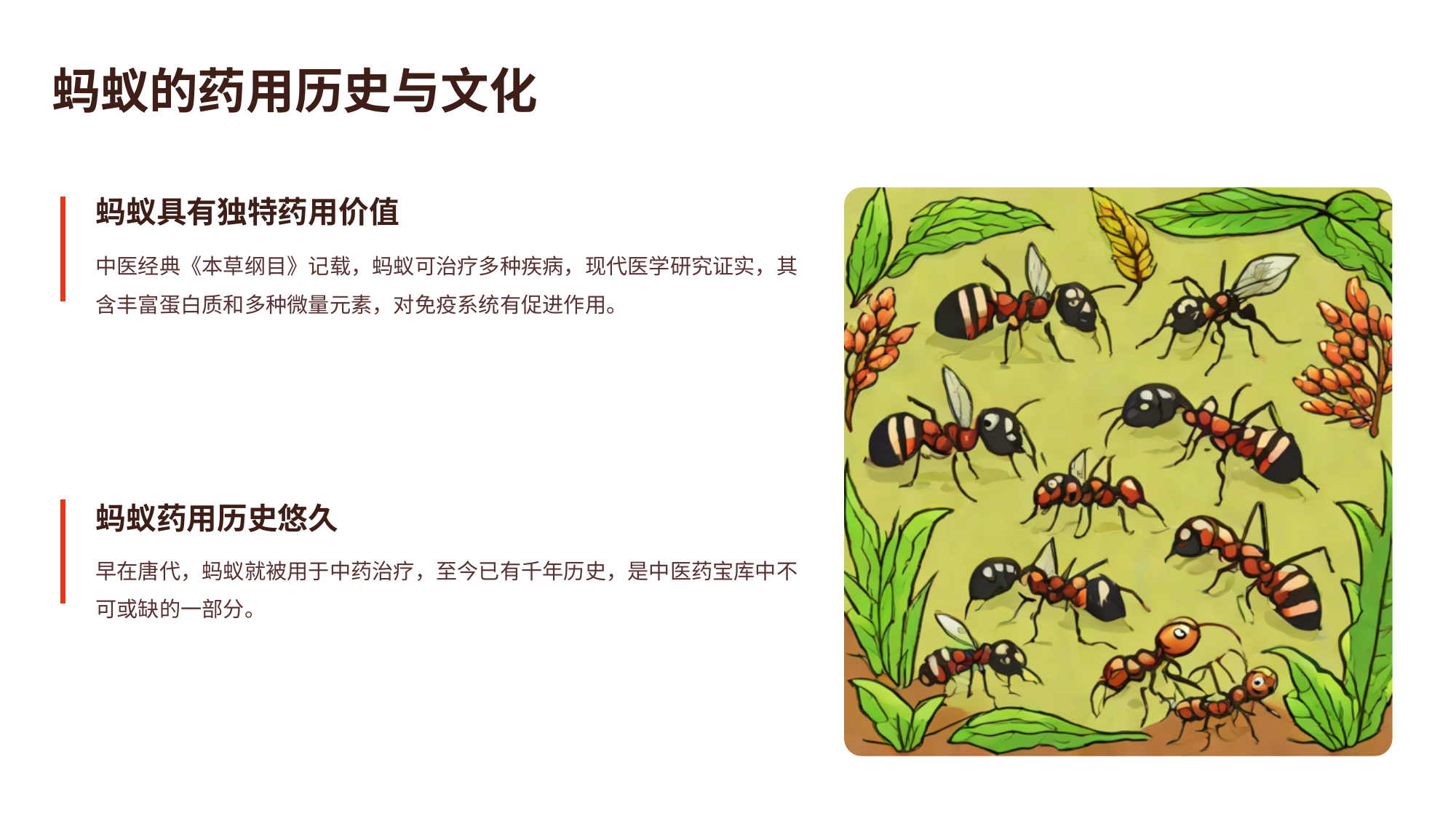

蚂蚁的药用历史与文化
蚂蚁具有独特药用价值

中医经典《本草纲目》记载，蚂蚁可治疗多种疾病，现代医学研究证实，其含丰富蛋白质和多种微量元素，对免疫系统有促进作用。
蚂蚁药用历史悠久
早在唐代，蚂蚁就被用于中药治疗，至今已有千年历史，是中医药宝库中不可或缺的一部分。